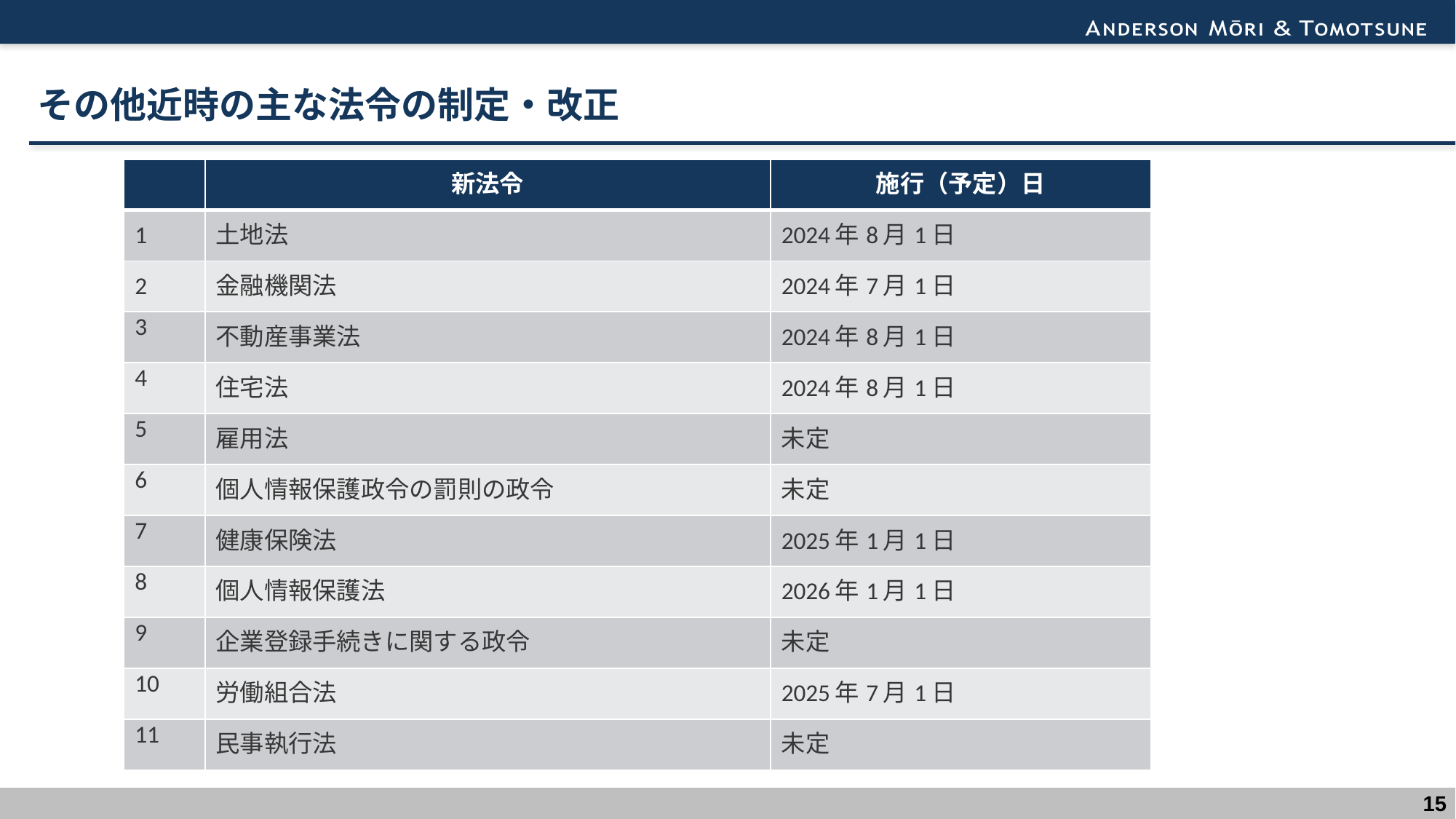

# その他近時の主な法令の制定・改正
|  | 新法令 | 施行（予定）日 |
| --- | --- | --- |
| 1 | 土地法 | 2024年8月1日 |
| 2 | 金融機関法 | 2024年7月1日 |
| 3 | 不動産事業法 | 2024年8月1日 |
| 4 | 住宅法 | 2024年8月1日 |
| 5 | 雇用法 | 未定 |
| 6 | 個人情報保護政令の罰則の政令 | 未定 |
| 7 | 健康保険法 | 2025年1月1日 |
| 8 | 個人情報保護法 | 2026年1月1日 |
| 9 | 企業登録手続きに関する政令 | 未定 |
| 10 | 労働組合法 | 2025年7月1日 |
| 11 | 民事執行法 | 未定 |
15